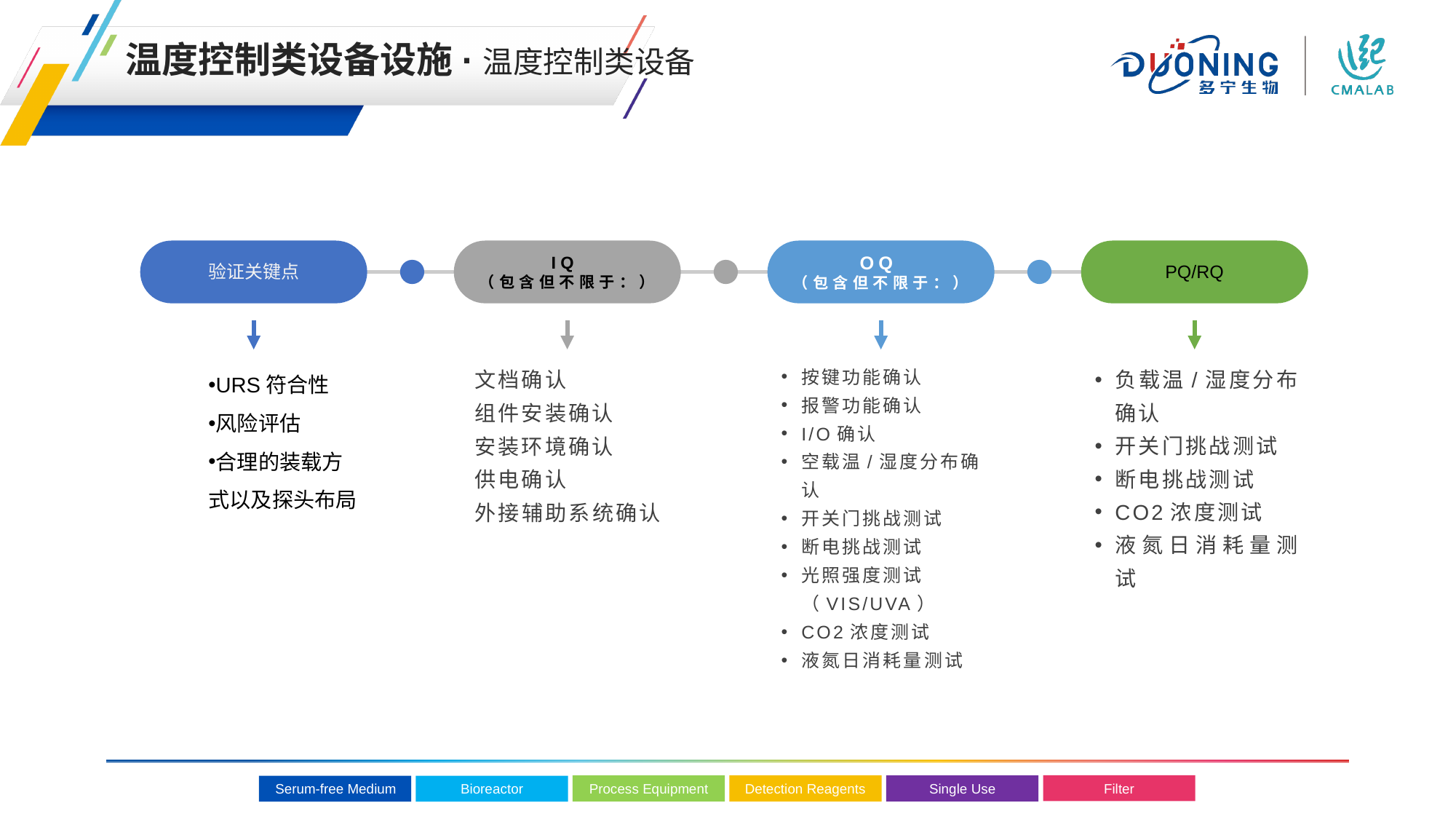

温度控制类设备设施·温度控制类设备

验证关键点
IQ
（包含但不限于：）
OQ
（包含但不限于：）
PQ/RQ

URS符合性
风险评估
合理的装载方式以及探头布局

文档确认
组件安装确认
安装环境确认
供电确认
外接辅助系统确认
按键功能确认
报警功能确认
I/O确认
空载温/湿度分布确认
开关门挑战测试
断电挑战测试
光照强度测试（VIS/UVA）
CO2浓度测试
液氮日消耗量测试
负载温/湿度分布确认
开关门挑战测试
断电挑战测试
CO2浓度测试
液氮日消耗量测试